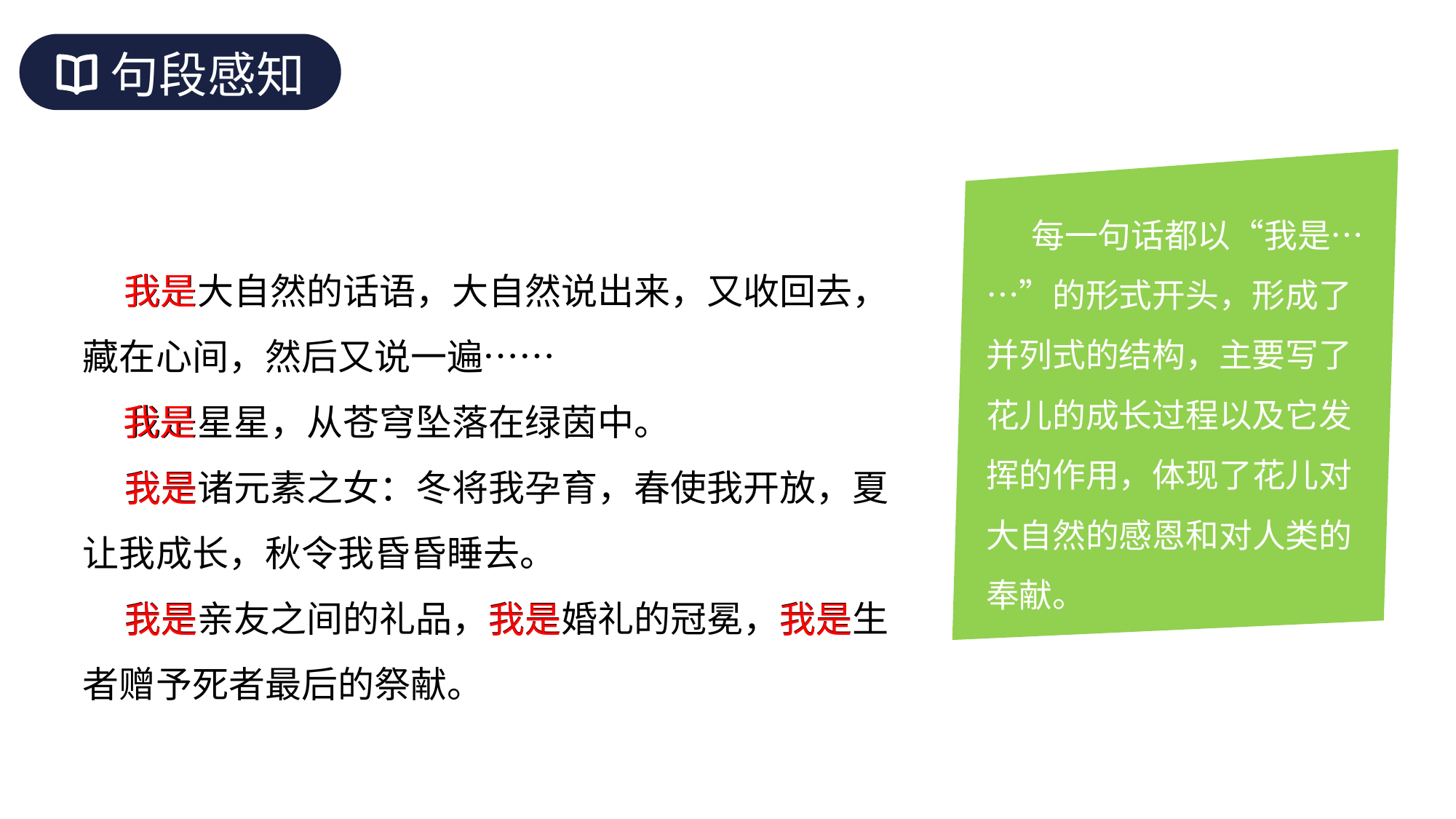

句段感知

     每一句话都以“我是……”的形式开头，形成了并列式的结构，主要写了花儿的成长过程以及它发挥的作用，体现了花儿对大自然的感恩和对人类的奉献。
    我是
    我是大自然的话语，大自然说出来，又收回去，藏在心间，然后又说一遍……
    我是星星，从苍穹坠落在绿茵中。
    我是诸元素之女：冬将我孕育，春使我开放，夏让我成长，秋令我昏昏睡去。
    我是亲友之间的礼品，我是婚礼的冠冕，我是生者赠予死者最后的祭献。
我是
    我是
    我是
    我是
    我是